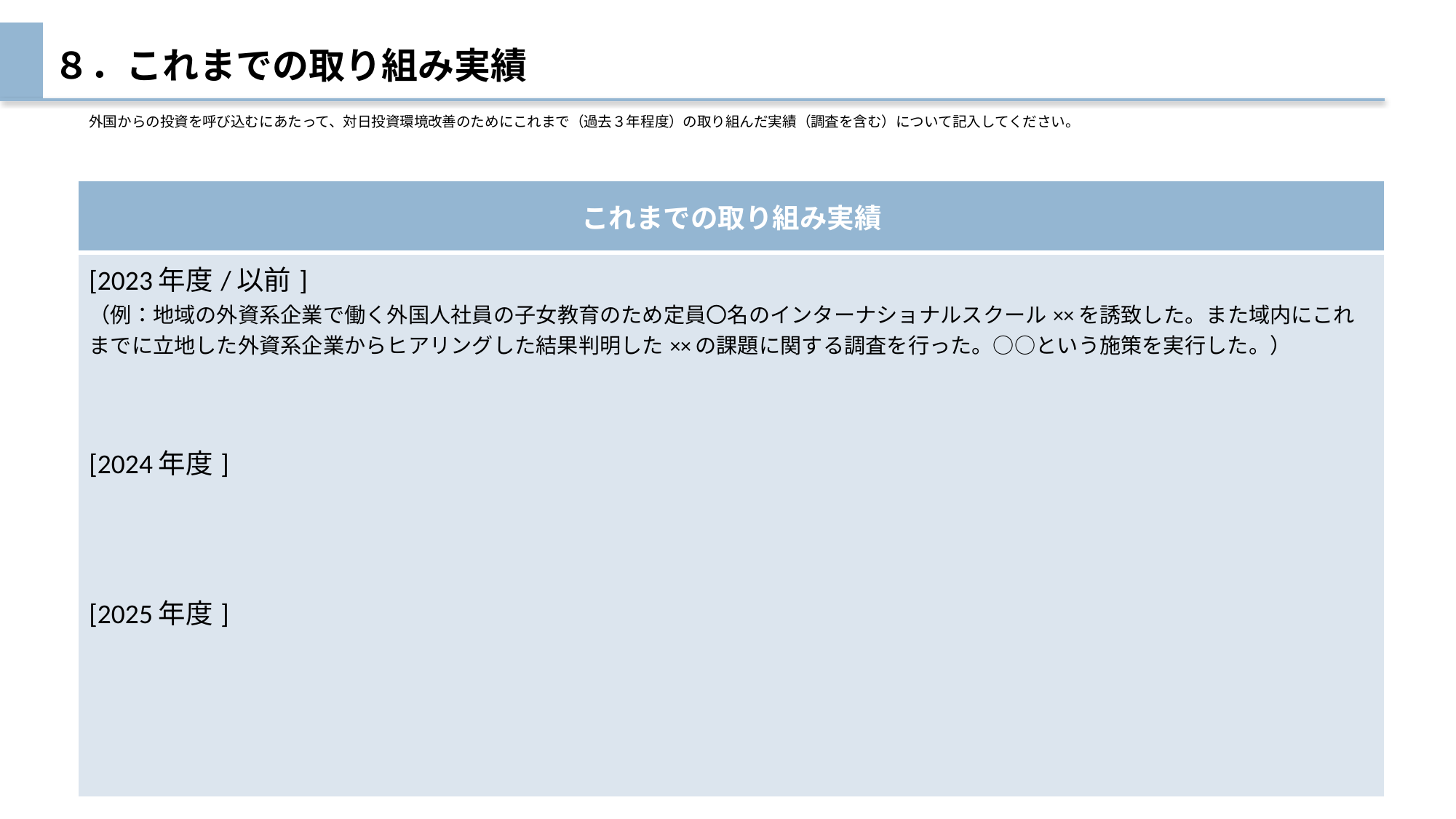

# ８．これまでの取り組み実績
外国からの投資を呼び込むにあたって、対日投資環境改善のためにこれまで（過去３年程度）の取り組んだ実績（調査を含む）について記入してください。

| これまでの取り組み実績 |
| --- |
| [2023年度/以前] （例：地域の外資系企業で働く外国人社員の子女教育のため定員〇名のインターナショナルスクール××を誘致した。また域内にこれまでに立地した外資系企業からヒアリングした結果判明した××の課題に関する調査を行った。○○という施策を実行した。） [2024年度] [2025年度] |